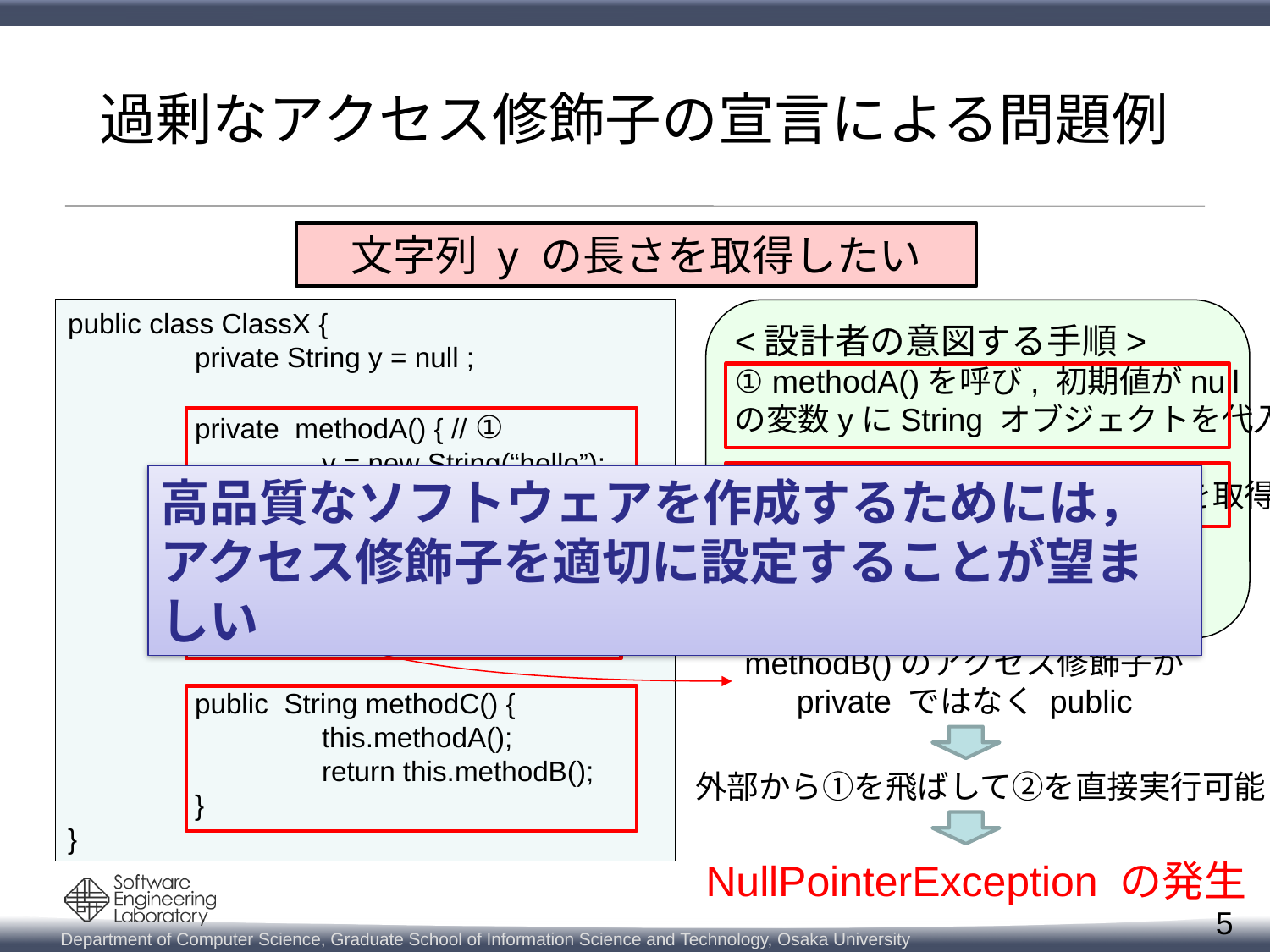

# 過剰なアクセス修飾子の宣言による問題例
文字列 y の長さを取得したい
public class ClassX {
	private String y = null ;

	private  methodA() { // ①
		y = new String(“hello”);
	}

	public  String methodB() { // ②
		return y.length();
	}

	public  String methodC() {
		this.methodA();
		return this.methodB();
	}
}
<設計者の意図する手順>
① methodA()を呼び, 初期値がnull
の変数yにString オブジェクトを代入

② methodB()を呼び，yの長さを取得

高品質なソフトウェアを作成するためには，
アクセス修飾子を適切に設定することが望ましい

publicなメソッド methodC()

methodB()のアクセス修飾子が
private ではなく public

外部から①を飛ばして②を直接実行可能

NullPointerException の発生
5